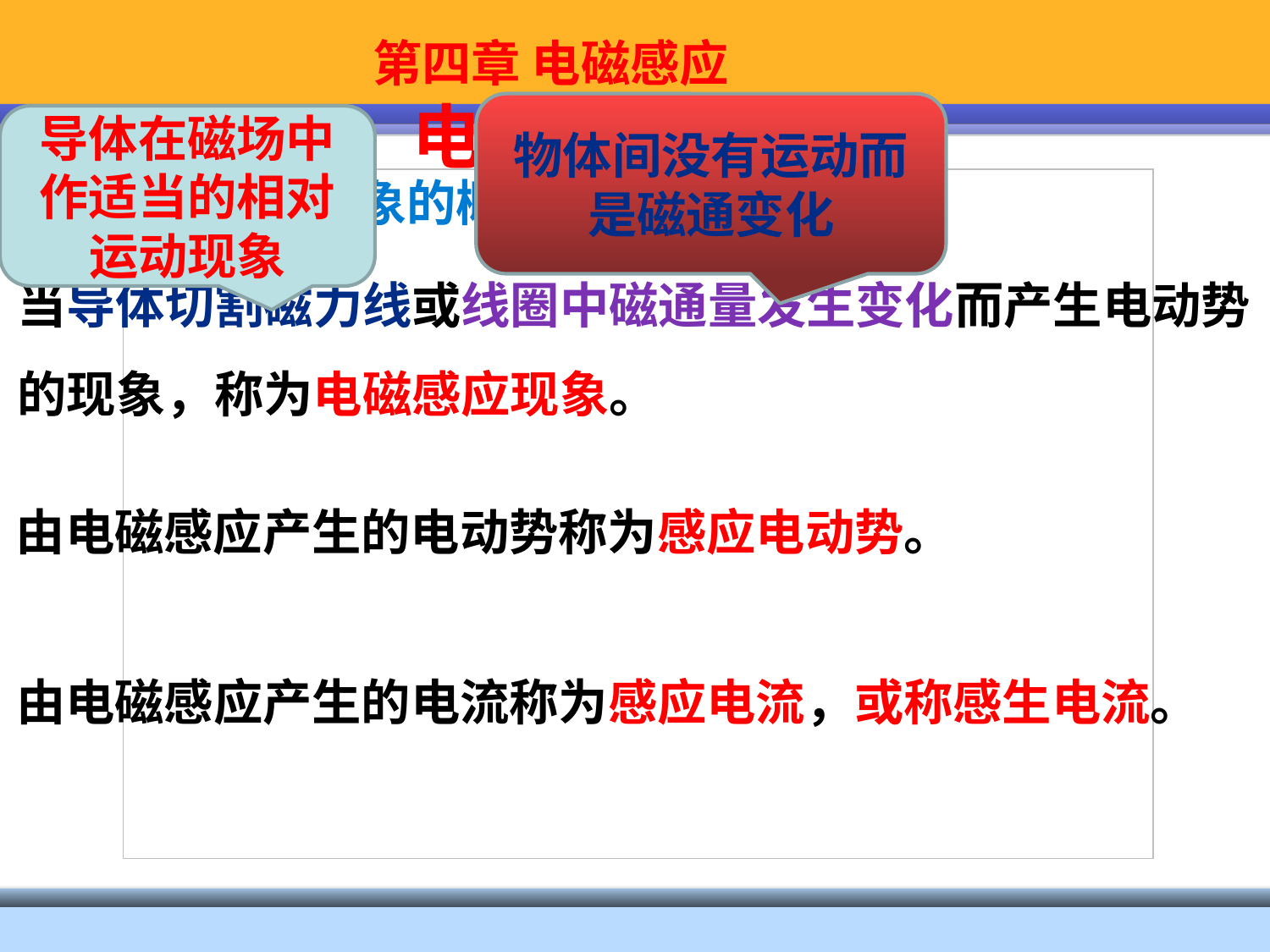

4.1  电磁感应现象
物体间没有运动而是磁通变化
导体在磁场中作适当的相对运动现象
一、电磁感应现象的概念 ：
当导体切割磁力线或线圈中磁通量发生变化而产生电动势的现象，称为电磁感应现象。
由电磁感应产生的电动势称为感应电动势。
由电磁感应产生的电流称为感应电流，或称感生电流。